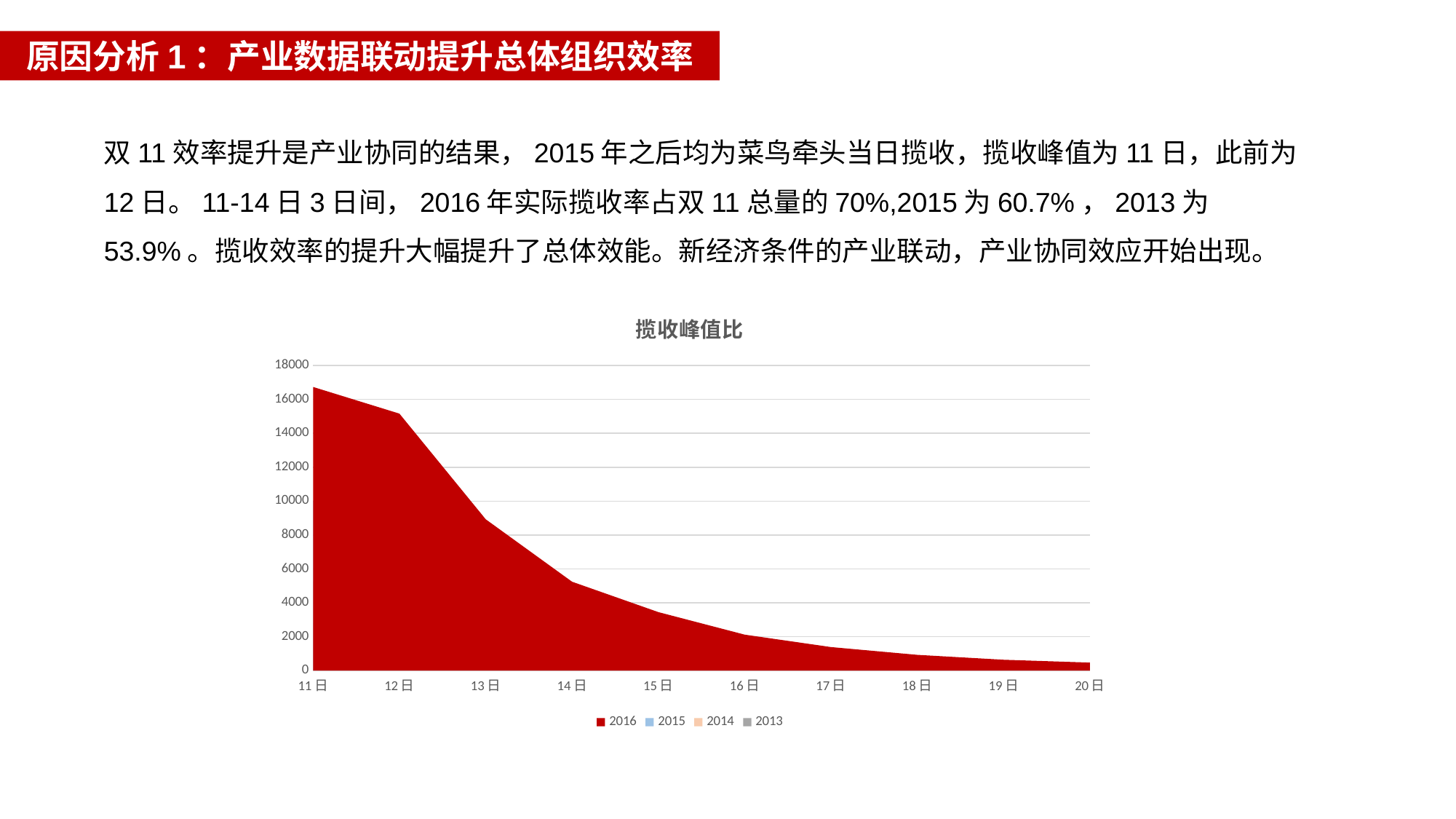

原因分析1：产业数据联动提升总体组织效率
双11效率提升是产业协同的结果，2015年之后均为菜鸟牵头当日揽收，揽收峰值为11日，此前为12日。11-14日3日间，2016年实际揽收率占双11总量的70%,2015为60.7%，2013为53.9%。揽收效率的提升大幅提升了总体效能。新经济条件的产业联动，产业协同效应开始出现。

### Chart: 揽收峰值比

| Category | 2016 | 2015 | 2014 | 2013 |
|---|---|---|---|---|
| 11日 | 16732.0 | 10033.0 | 5257.0 | 2794.0 |
| 12日 | 15158.0 | 9415.0 | 5947.0 | 3426.0 |
| 13日 | 8924.0 | 5905.0 | 3758.0 | 2238.0 |
| 14日 | 5242.0 | 3670.0 | 2157.0 | 1306.0 |
| 15日 | 3449.0 | 2212.0 | 1328.0 | 830.0 |
| 16日 | 2120.0 | 1368.0 | 806.0 | 501.0 |
| 17日 | 1388.0 | 914.0 | 476.0 | 292.0 |
| 18日 | 930.0 | 631.0 | 301.0 | 178.0 |
| 19日 | 639.0 | 464.0 | 211.0 | 122.0 |
| 20日 | 473.0 | 345.0 | 162.0 | 93.0 |